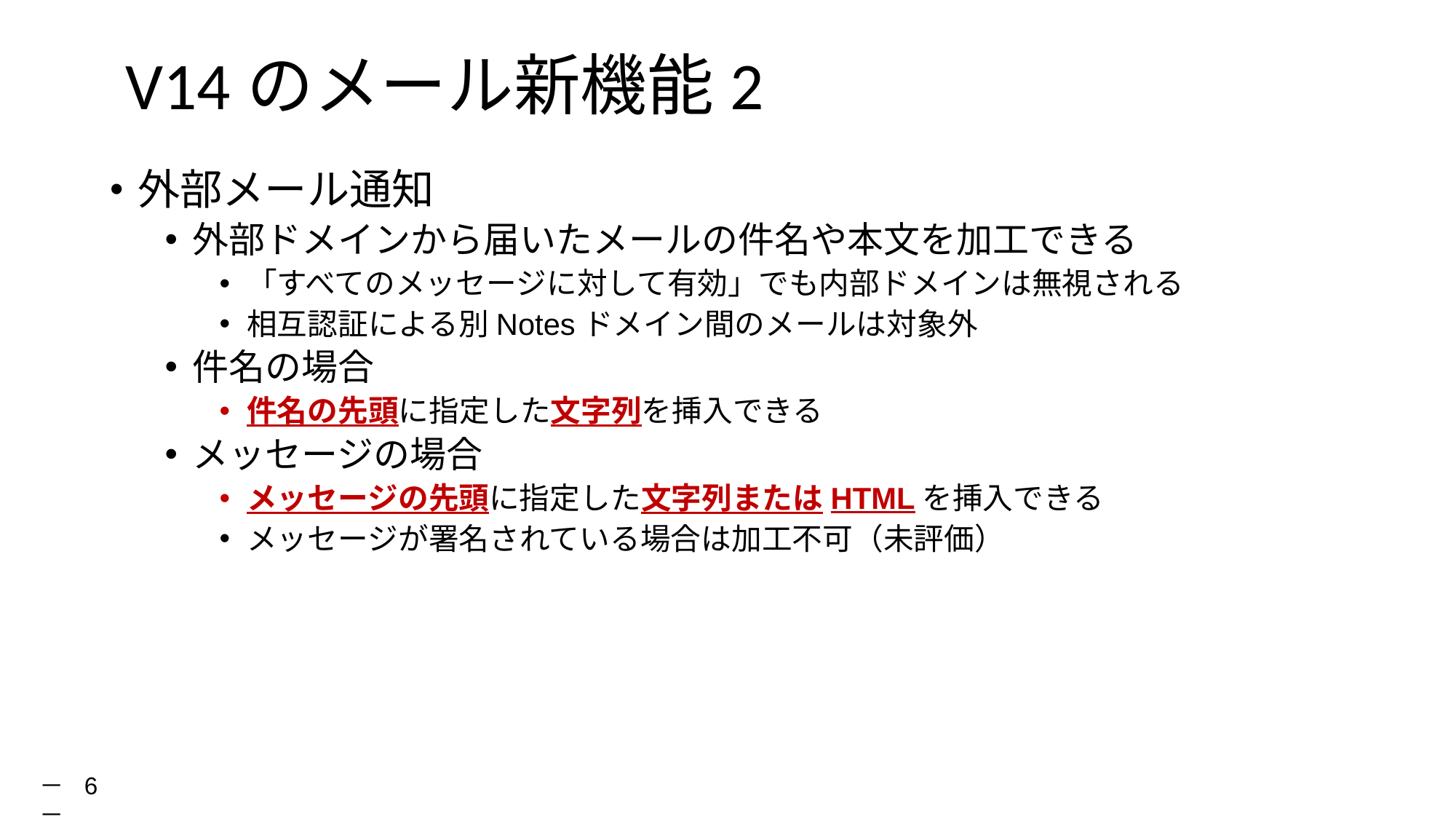

# V14のメール新機能2
外部メール通知
外部ドメインから届いたメールの件名や本文を加工できる
「すべてのメッセージに対して有効」でも内部ドメインは無視される
相互認証による別Notesドメイン間のメールは対象外
件名の場合
件名の先頭に指定した文字列を挿入できる
メッセージの場合
メッセージの先頭に指定した文字列またはHTMLを挿入できる
メッセージが署名されている場合は加工不可（未評価）
－  6 －